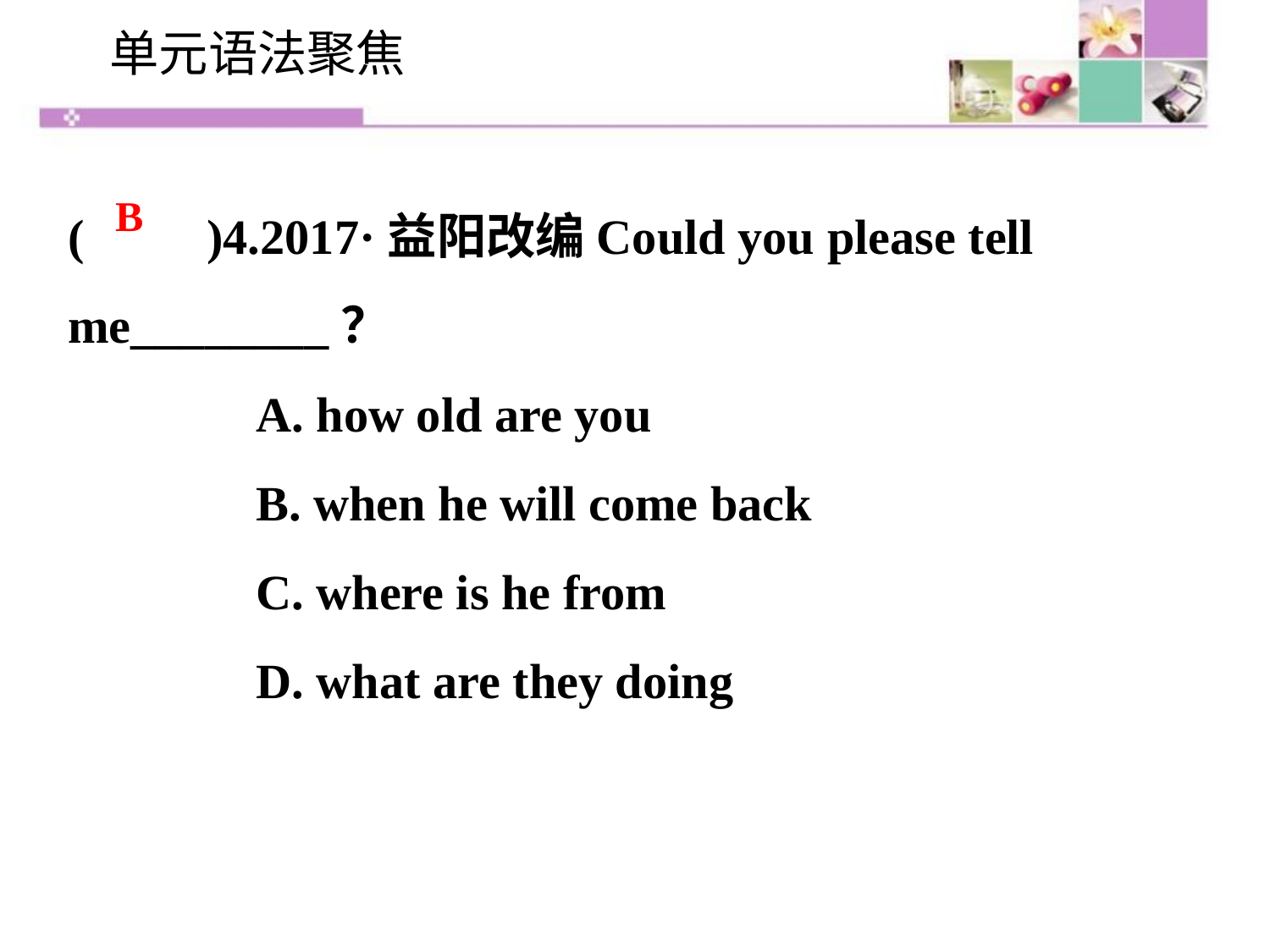

单元语法聚焦

(　　)4.2017·益阳改编Could you please tell me________？
	     A. how old are you
	     B. when he will come back
	     C. where is he from
	     D. what are they doing
B